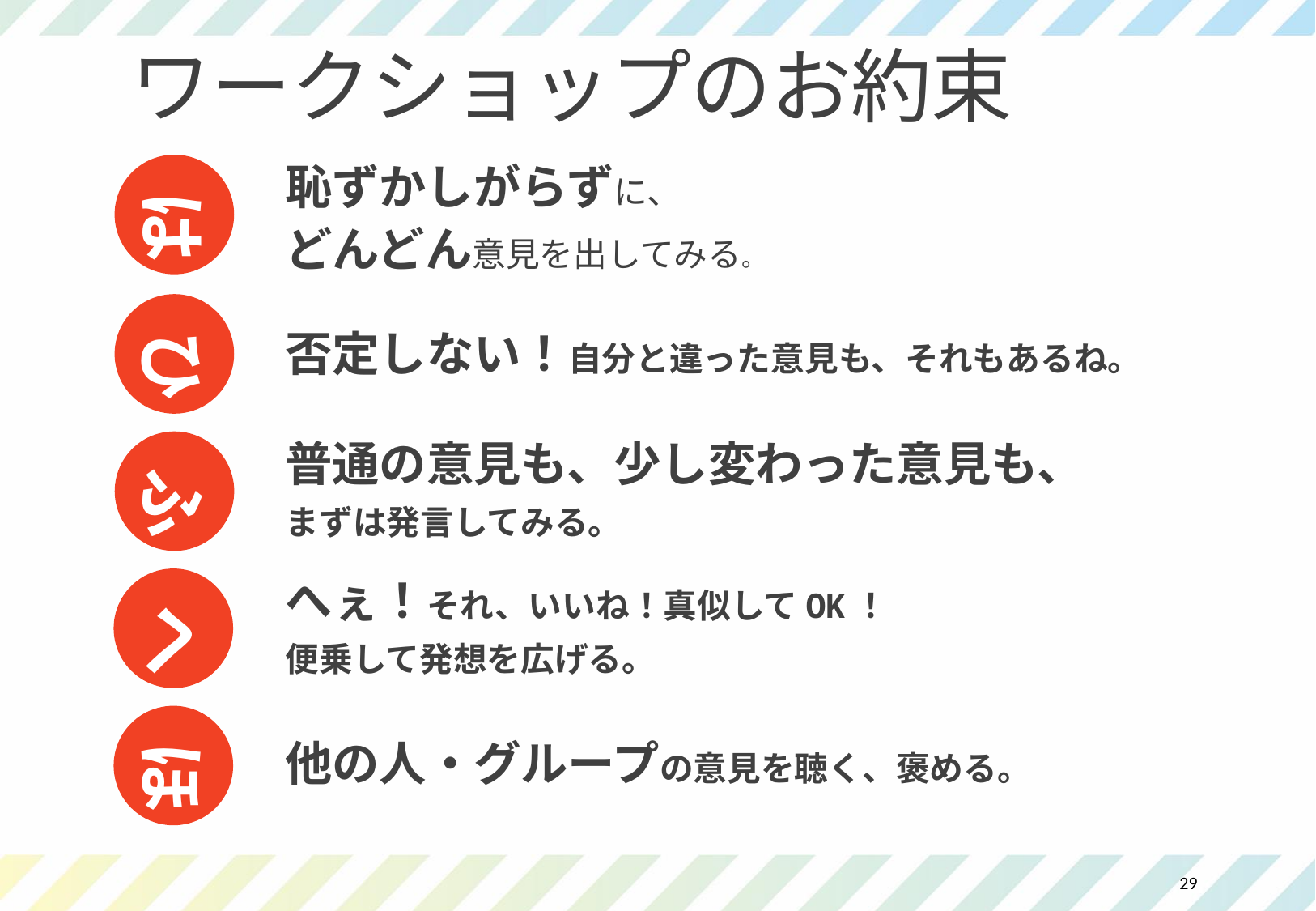

# ワークショップのお約束
は
恥ずかしがらずに、
どんどん意見を出してみる。
ひ
否定しない！自分と違った意見も、それもあるね。
ふ
普通の意見も、少し変わった意見も、
まずは発言してみる。
へ
へぇ！それ、いいね！真似してOK！
便乗して発想を広げる。
ほ
他の人・グループの意見を聴く、褒める。
29